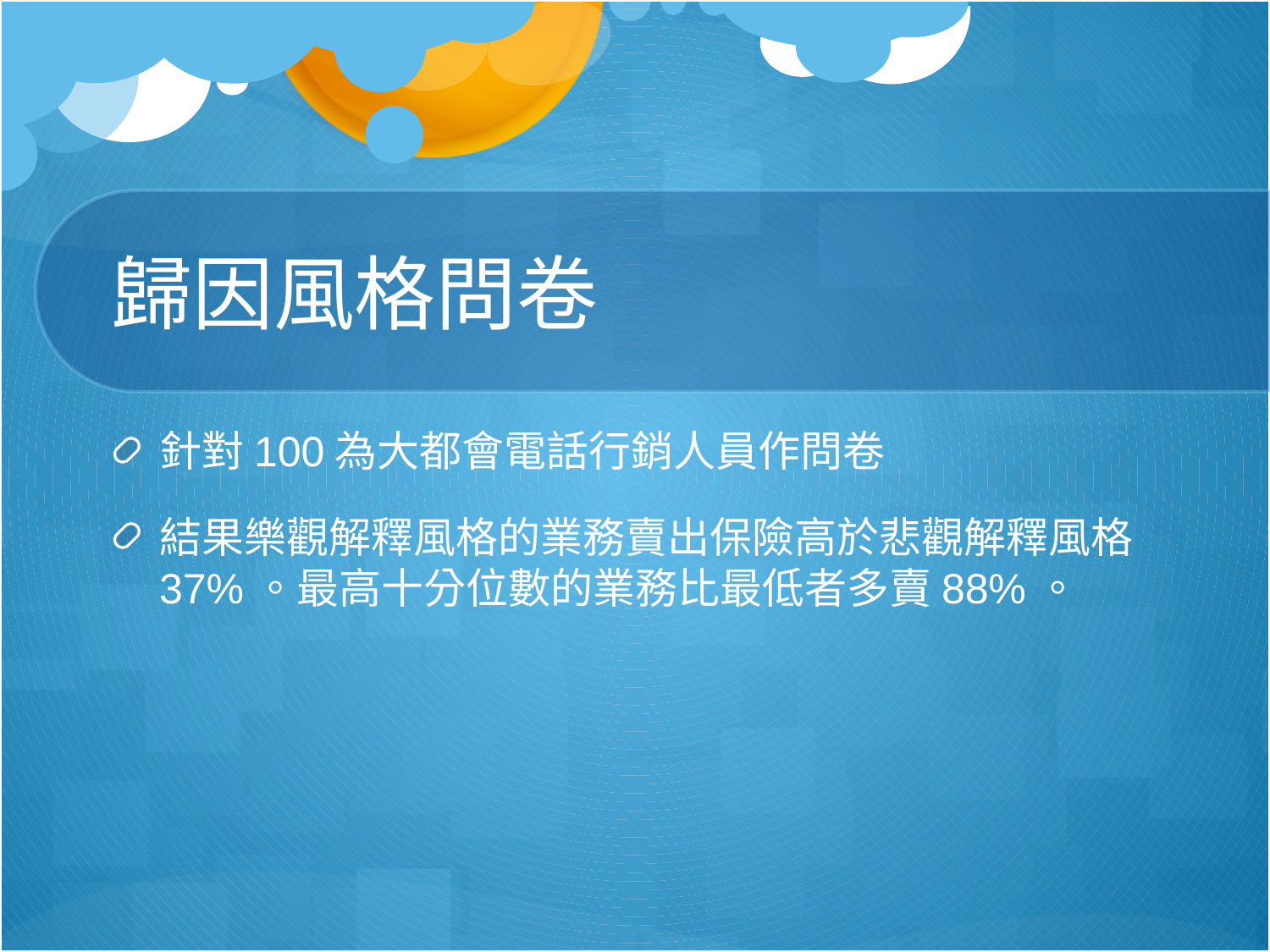

# 歸因風格問卷
針對100為大都會電話行銷人員作問卷
結果樂觀解釋風格的業務賣出保險高於悲觀解釋風格37%。最高十分位數的業務比最低者多賣88%。